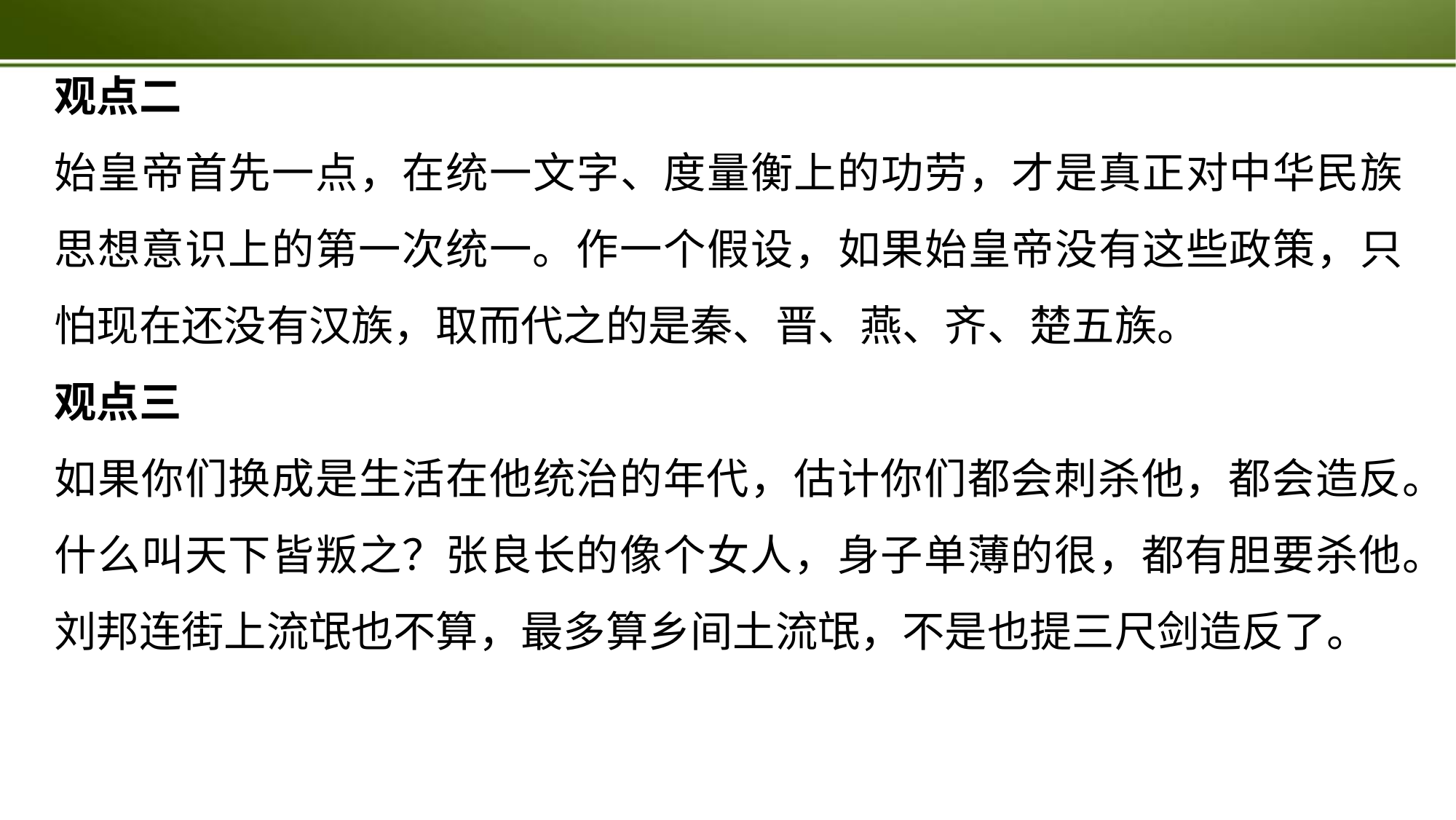

观点二
始皇帝首先一点，在统一文字、度量衡上的功劳，才是真正对中华民族思想意识上的第一次统一。作一个假设，如果始皇帝没有这些政策，只怕现在还没有汉族，取而代之的是秦、晋、燕、齐、楚五族。
观点三
如果你们换成是生活在他统治的年代，估计你们都会刺杀他，都会造反。什么叫天下皆叛之？张良长的像个女人，身子单薄的很，都有胆要杀他。刘邦连街上流氓也不算，最多算乡间土流氓，不是也提三尺剑造反了。